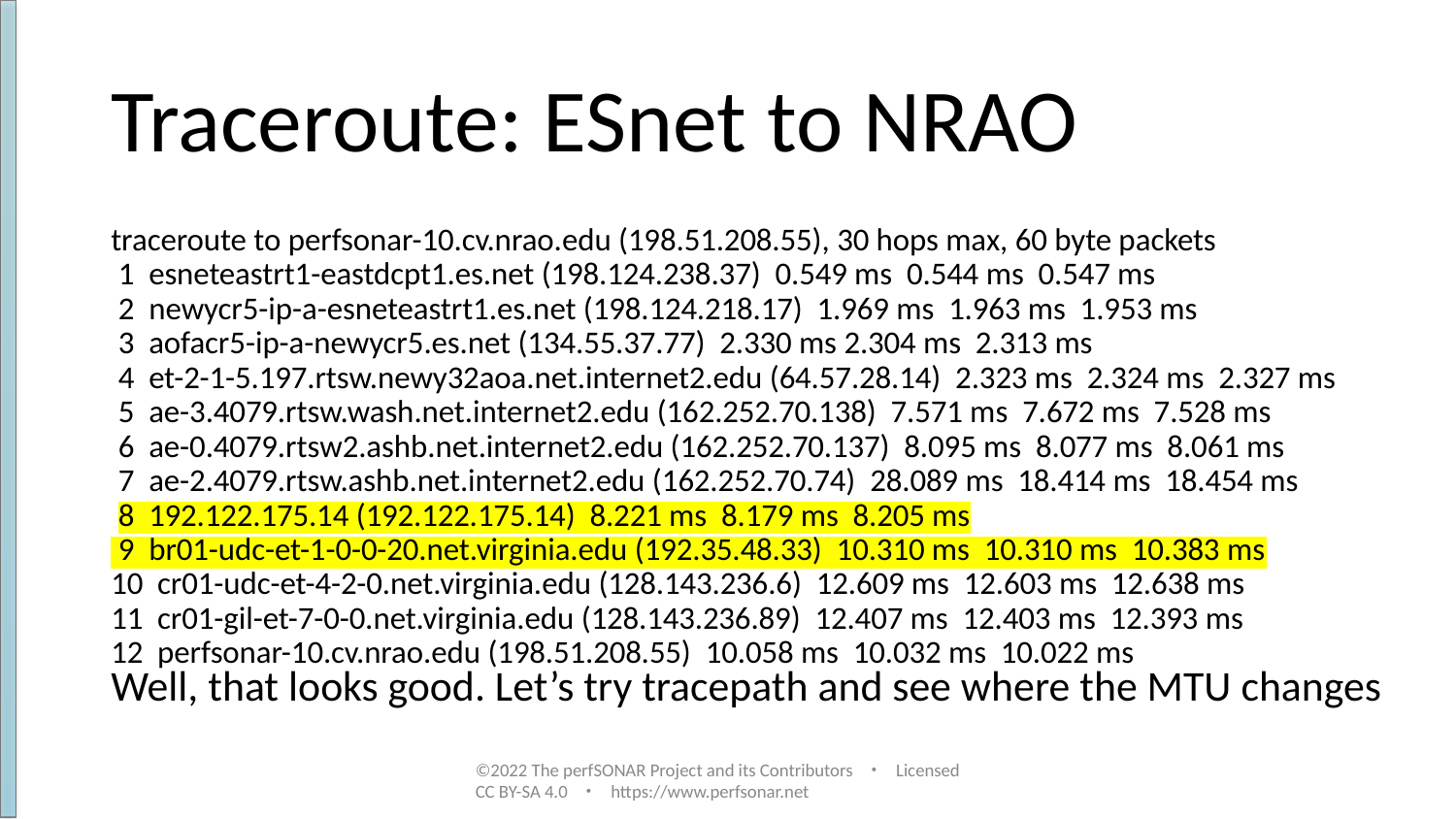

# Traceroute: ESnet to NRAO
traceroute to perfsonar-10.cv.nrao.edu (198.51.208.55), 30 hops max, 60 byte packets
 1  esneteastrt1-eastdcpt1.es.net (198.124.238.37)  0.549 ms  0.544 ms  0.547 ms
 2  newycr5-ip-a-esneteastrt1.es.net (198.124.218.17)  1.969 ms  1.963 ms  1.953 ms
 3  aofacr5-ip-a-newycr5.es.net (134.55.37.77)  2.330 ms 2.304 ms  2.313 ms
 4  et-2-1-5.197.rtsw.newy32aoa.net.internet2.edu (64.57.28.14)  2.323 ms  2.324 ms  2.327 ms
 5  ae-3.4079.rtsw.wash.net.internet2.edu (162.252.70.138)  7.571 ms  7.672 ms  7.528 ms
 6  ae-0.4079.rtsw2.ashb.net.internet2.edu (162.252.70.137)  8.095 ms  8.077 ms  8.061 ms
 7  ae-2.4079.rtsw.ashb.net.internet2.edu (162.252.70.74)  28.089 ms  18.414 ms  18.454 ms
 8  192.122.175.14 (192.122.175.14)  8.221 ms  8.179 ms  8.205 ms
 9  br01-udc-et-1-0-0-20.net.virginia.edu (192.35.48.33)  10.310 ms  10.310 ms  10.383 ms
10  cr01-udc-et-4-2-0.net.virginia.edu (128.143.236.6)  12.609 ms  12.603 ms  12.638 ms
11  cr01-gil-et-7-0-0.net.virginia.edu (128.143.236.89)  12.407 ms  12.403 ms  12.393 ms
12  perfsonar-10.cv.nrao.edu (198.51.208.55)  10.058 ms  10.032 ms  10.022 ms

Well, that looks good. Let’s try tracepath and see where the MTU changes
©2022 The perfSONAR Project and its Contributors  ・  Licensed CC BY-SA 4.0  ・  https://www.perfsonar.net